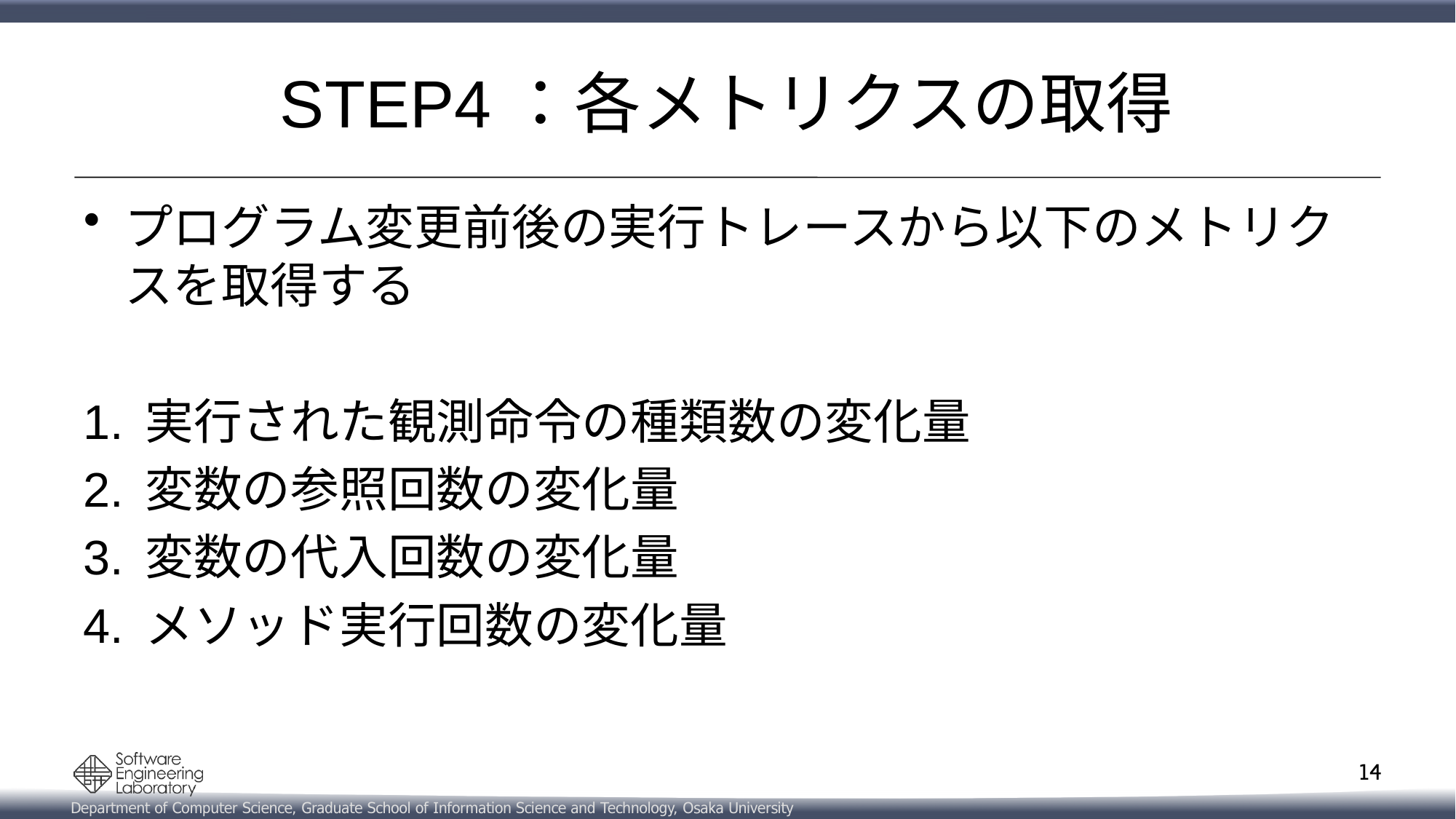

# STEP4：各メトリクスの取得
プログラム変更前後の実行トレースから以下のメトリクスを取得する

実行された観測命令の種類数の変化量
変数の参照回数の変化量
変数の代入回数の変化量
メソッド実行回数の変化量

14